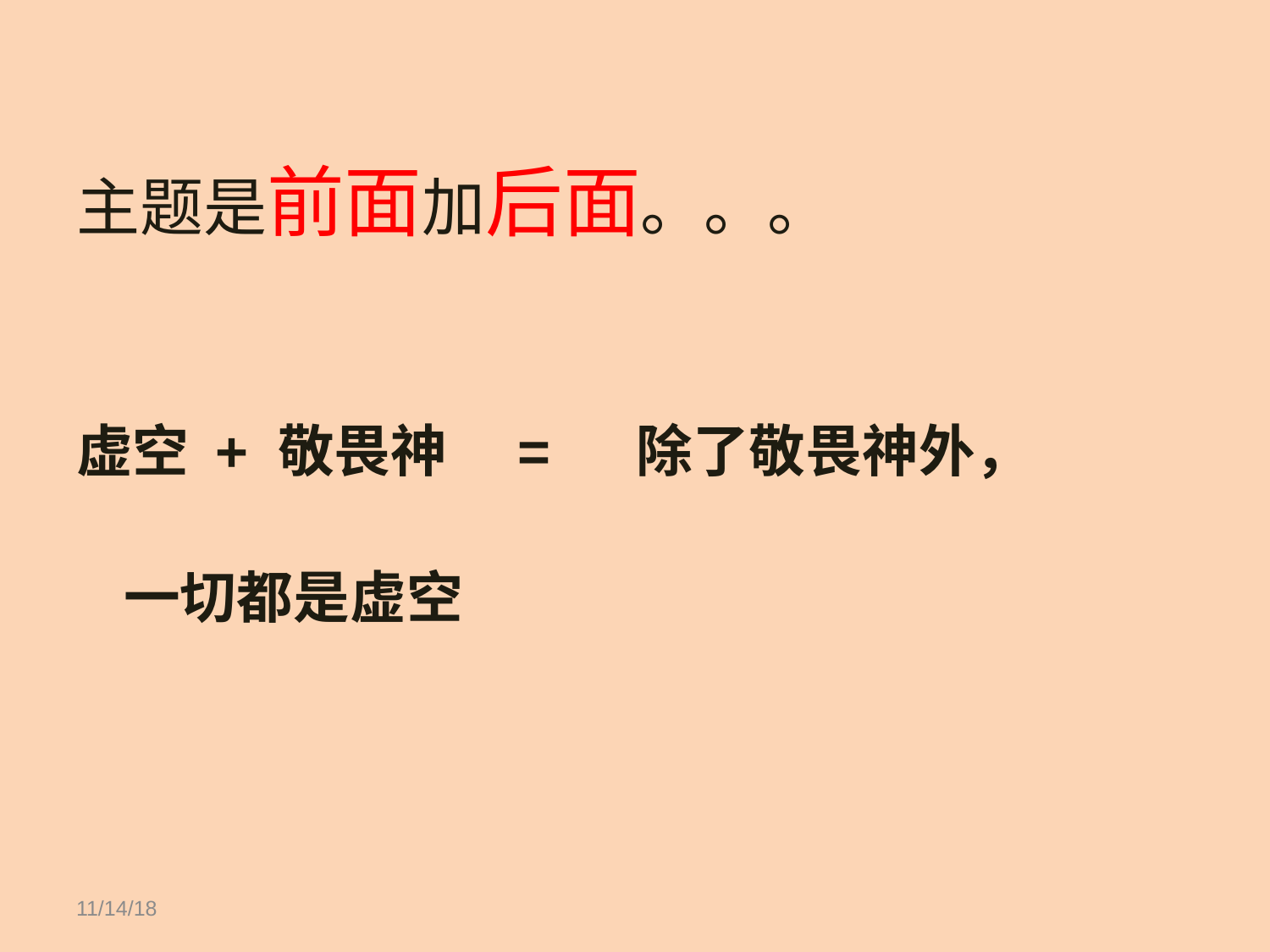

主题是前面加后面。。。

虚空 + 敬畏神　= 　除了敬畏神外，
									一切都是虚空
11/14/18